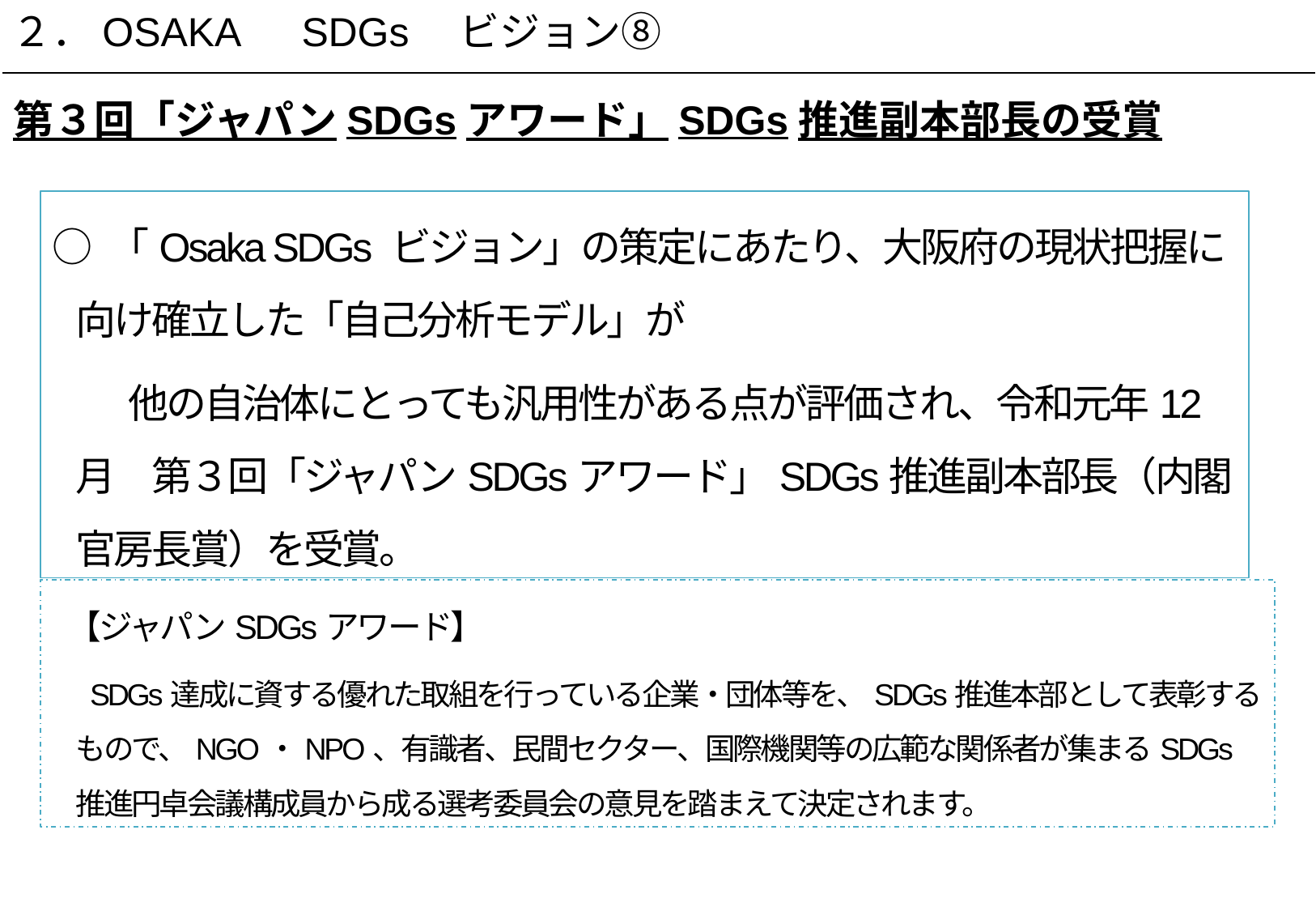

２．OSAKA　SDGs　ビジョン⑧

第３回「ジャパンSDGsアワード」SDGs推進副本部長の受賞
○ 「Osaka SDGs ビジョン」の策定にあたり、大阪府の現状把握に向け確立した「自己分析モデル」が
　　他の自治体にとっても汎用性がある点が評価され、令和元年12月　第３回「ジャパンSDGsアワード」SDGs推進副本部長（内閣官房長賞）を受賞。
 【ジャパンSDGsアワード】
　SDGs達成に資する優れた取組を行っている企業・団体等を、SDGs推進本部として表彰するもので、NGO・NPO、有識者、民間セクター、国際機関等の広範な関係者が集まるSDGs推進円卓会議構成員から成る選考委員会の意見を踏まえて決定されます。